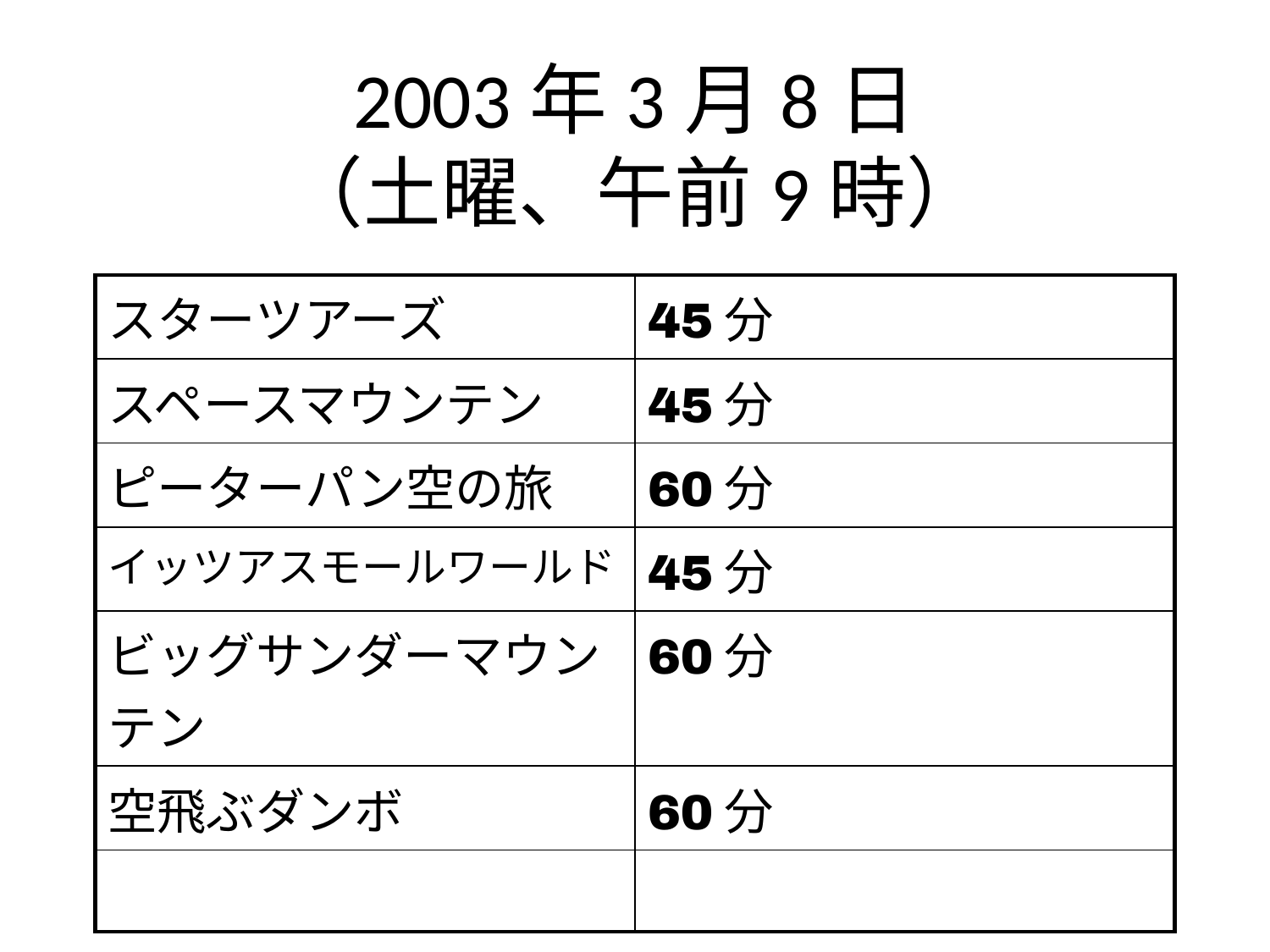

# 2003年3月8日 （土曜、午前9時）
| スターツアーズ | 45分 |
| --- | --- |
| スペースマウンテン | 45分 |
| ピーターパン空の旅 | 60分 |
| イッツアスモールワールド | 45分 |
| ビッグサンダーマウンテン | 60分 |
| 空飛ぶダンボ | 60分 |
|  |  |